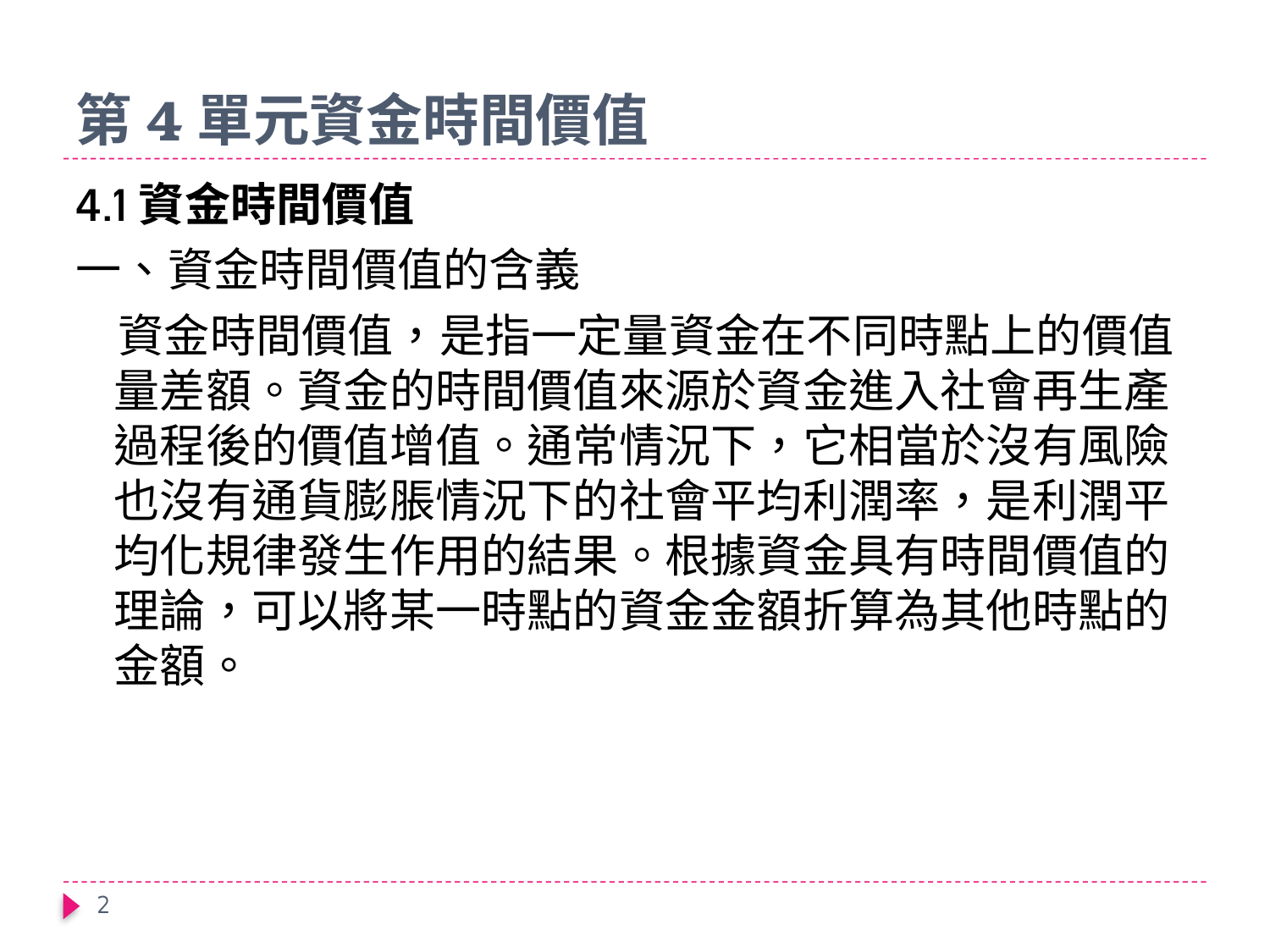

# 第4單元資金時間價值
4.1資金時間價值
一、資金時間價值的含義
   資金時間價值，是指一定量資金在不同時點上的價值量差額。資金的時間價值來源於資金進入社會再生產過程後的價值增值。通常情況下，它相當於沒有風險也沒有通貨膨脹情況下的社會平均利潤率，是利潤平均化規律發生作用的結果。根據資金具有時間價值的理論，可以將某一時點的資金金額折算為其他時點的金額。

2